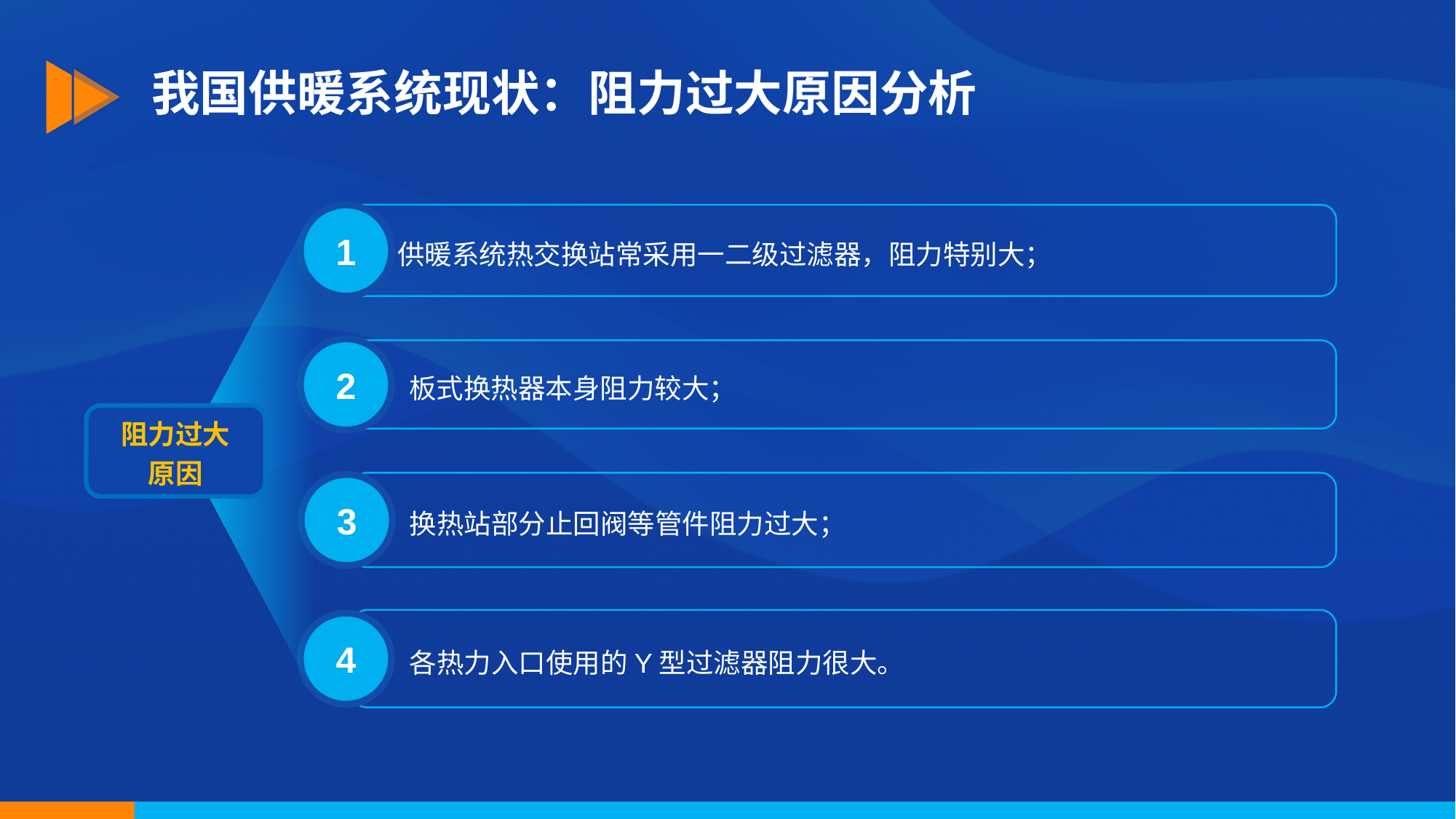

我国供暖系统现状：阻力过大原因分析

供暖系统热交换站常采用一二级过滤器，阻力特别大；
1
2
板式换热器本身阻力较大；

阻力过大
原因
换热站部分止回阀等管件阻力过大；
3
各热力入口使用的Y型过滤器阻力很大。
4